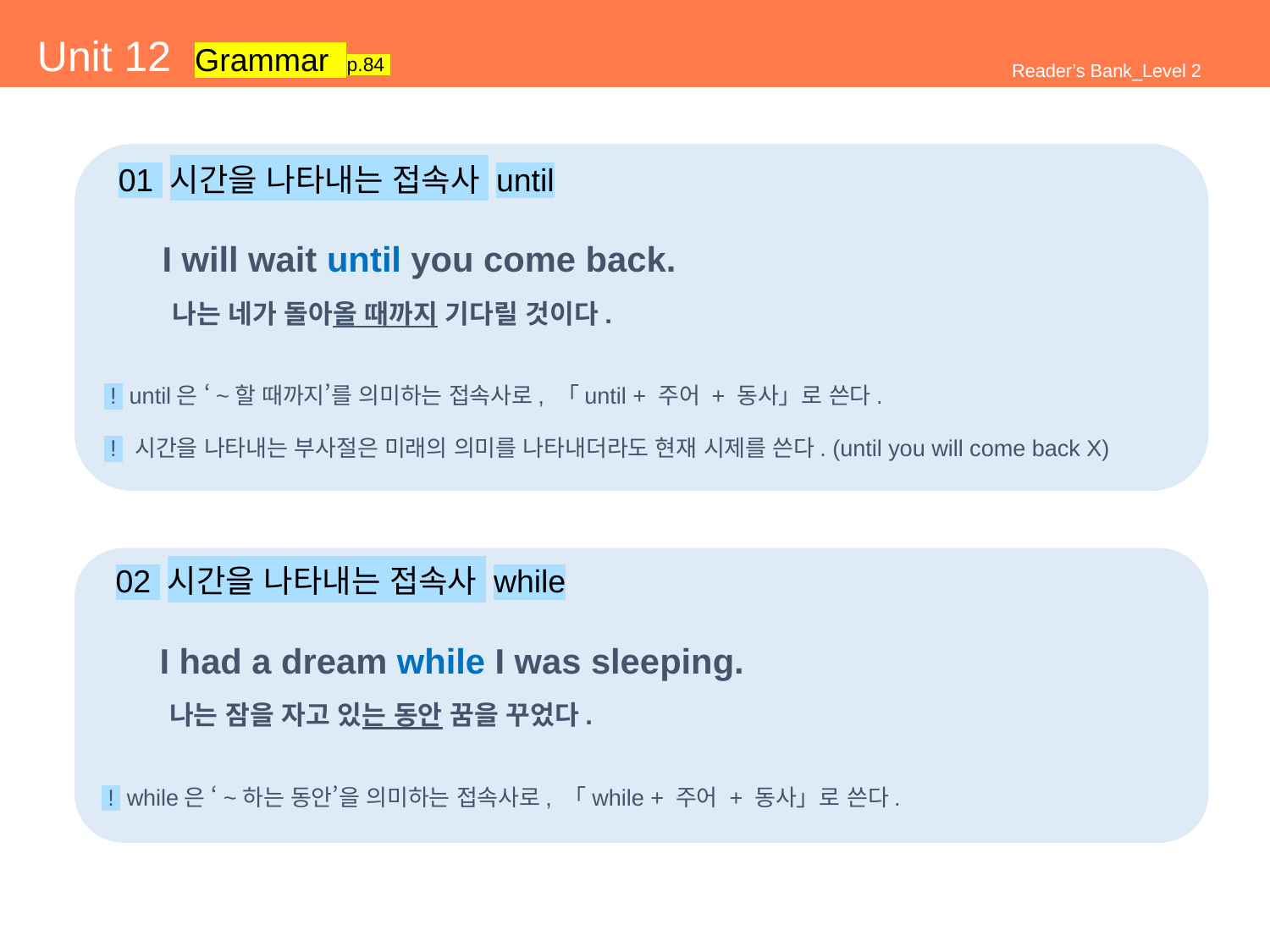

# Unit 12  Grammar  p.84
Reader’s Bank_Level 2

  01 시간을 나타내는 접속사 until

      I will wait until you come back.
      나는 네가 돌아올 때까지 기다릴 것이다.

 !  until은 ‘~할 때까지’를 의미하는 접속사로, 「until + 주어 + 동사」로 쓴다.
 !  시간을 나타내는 부사절은 미래의 의미를 나타내더라도 현재 시제를 쓴다. (until you will come back X)

  02 시간을 나타내는 접속사 while

      I had a dream while I was sleeping.
      나는 잠을 자고 있는 동안 꿈을 꾸었다.

 !  while은 ‘~하는 동안’을 의미하는 접속사로, 「while + 주어 + 동사」로 쓴다.